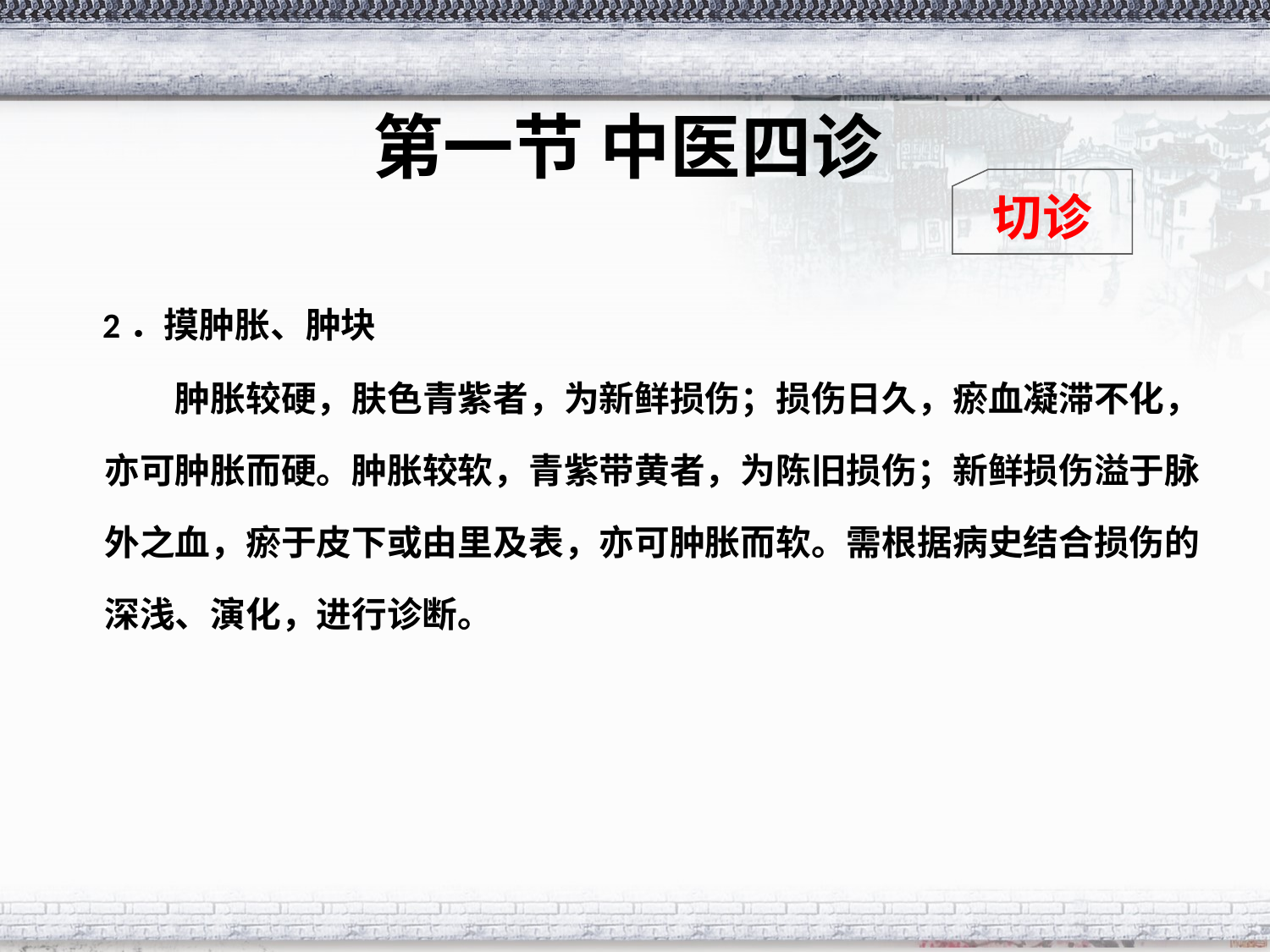

第一节 中医四诊
切诊
     2．摸肿胀、肿块
　　肿胀较硬，肤色青紫者，为新鲜损伤；损伤日久，瘀血凝滞不化，亦可肿胀而硬。肿胀较软，青紫带黄者，为陈旧损伤；新鲜损伤溢于脉外之血，瘀于皮下或由里及表，亦可肿胀而软。需根据病史结合损伤的深浅、演化，进行诊断。